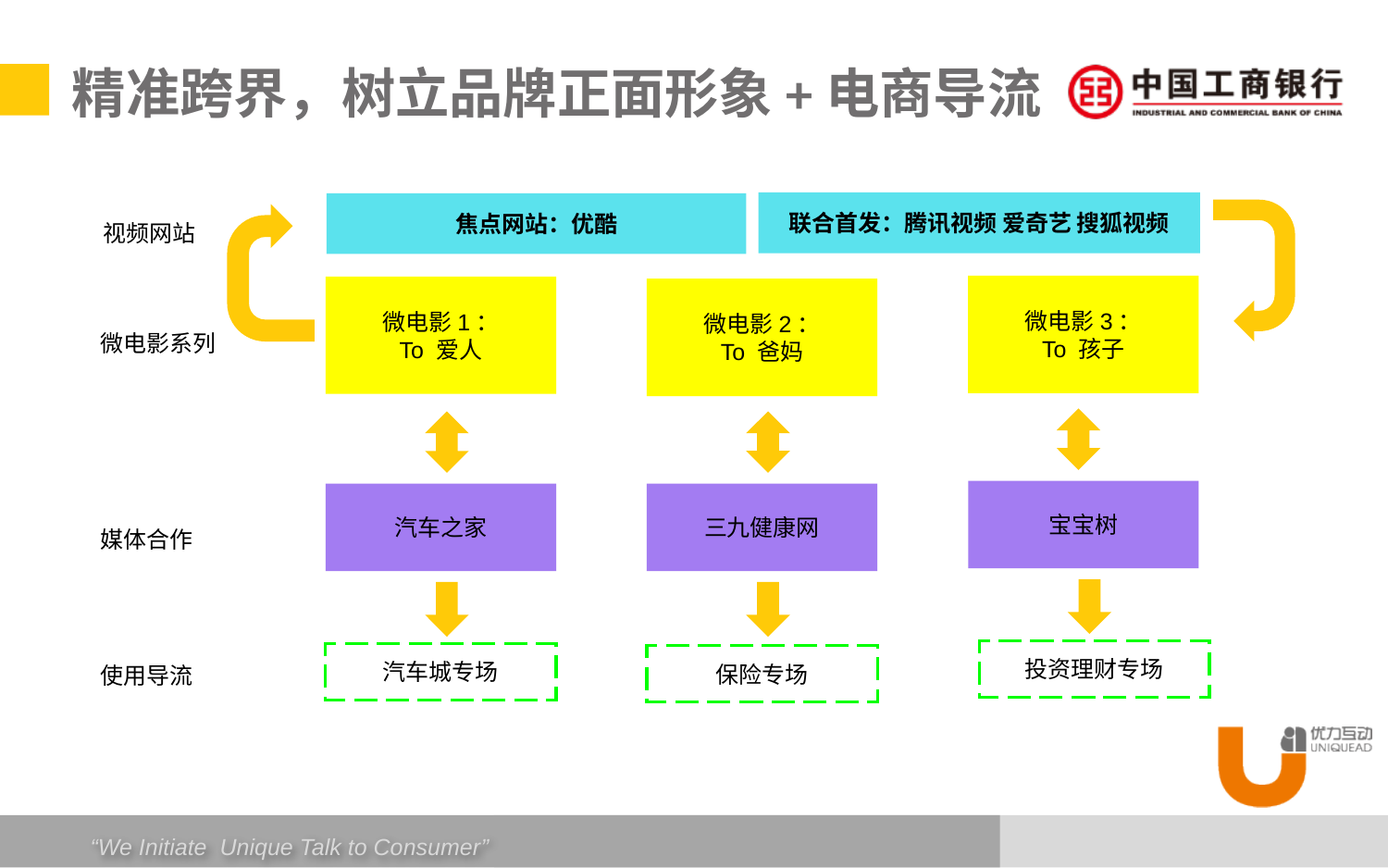

精准跨界，树立品牌正面形象+电商导流
联合首发：腾讯视频 爱奇艺 搜狐视频
焦点网站：优酷
视频网站

微电影3：
To 孩子

宝宝树

投资理财专场
微电影1：
To 爱人

汽车之家

汽车城专场
微电影2：
To 爸妈

三九健康网

保险专场
微电影系列
媒体合作
使用导流